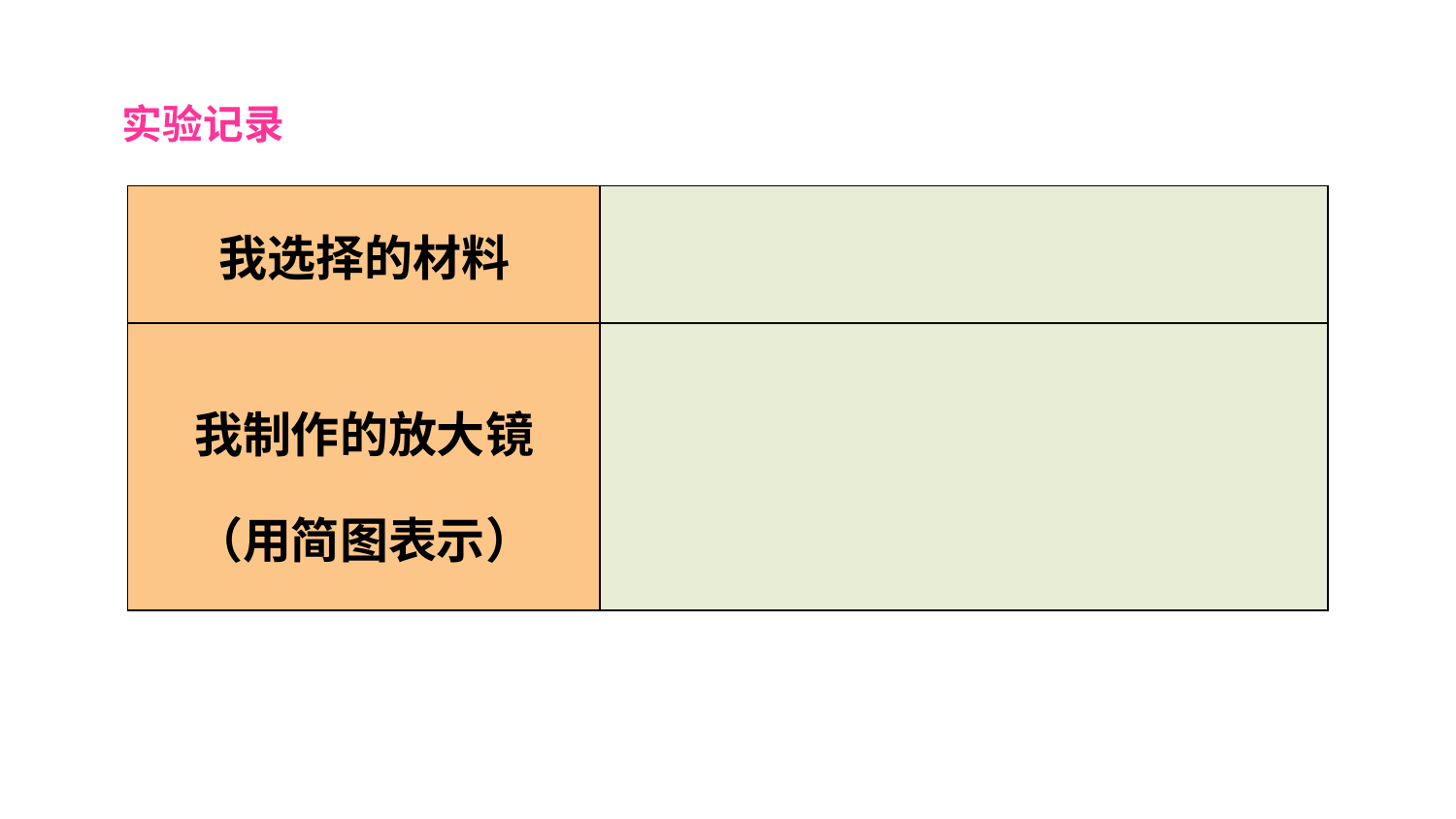

实验记录
| 我选择的材料 |  |
| --- | --- |
| 我制作的放大镜 （用简图表示） |  |